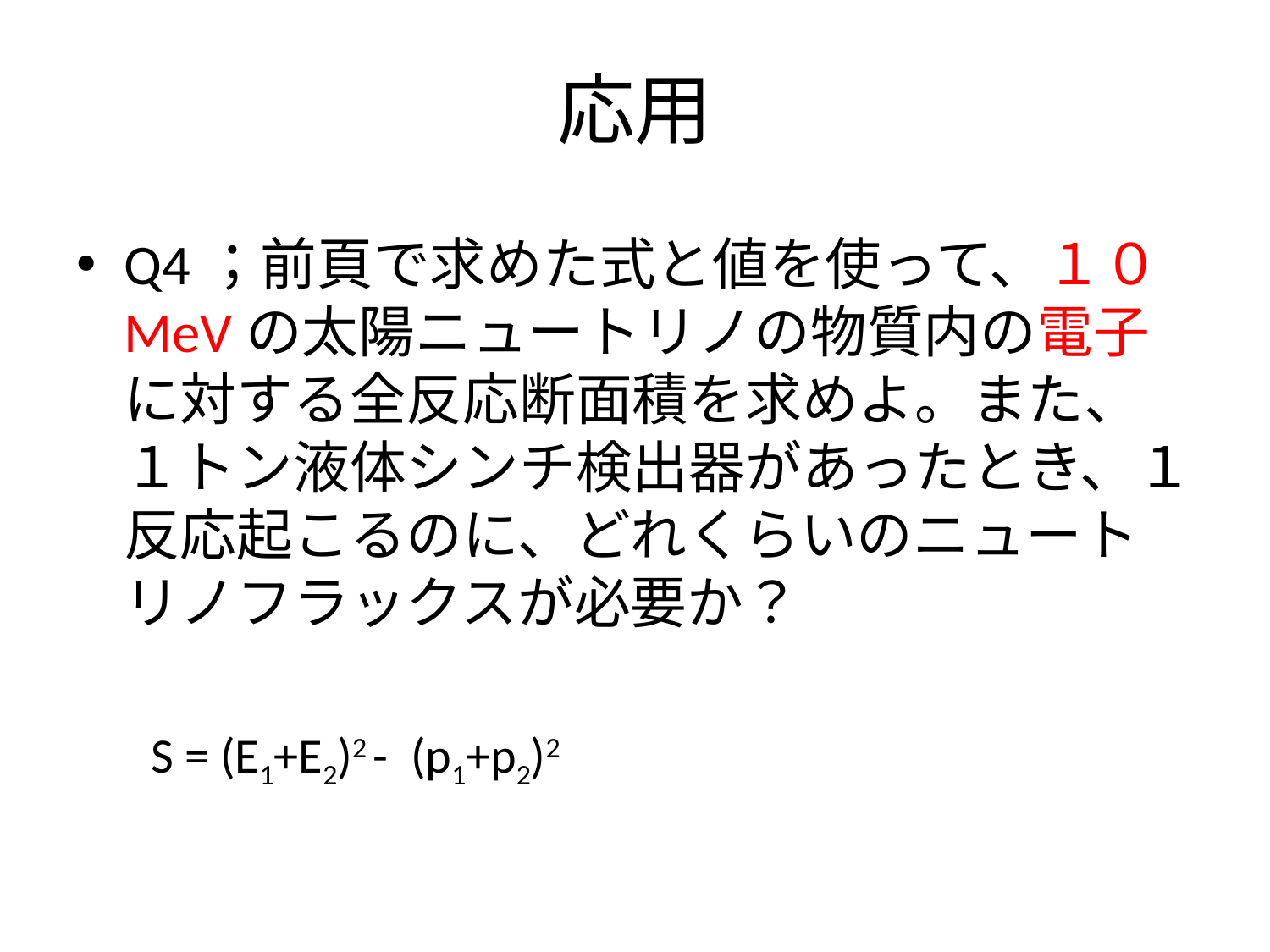

# 応用
Q4；前頁で求めた式と値を使って、１０MeVの太陽ニュートリノの物質内の電子に対する全反応断面積を求めよ。また、１トン液体シンチ検出器があったとき、１反応起こるのに、どれくらいのニュートリノフラックスが必要か？

 S = (E1+E2)2 -  (p1+p2)2